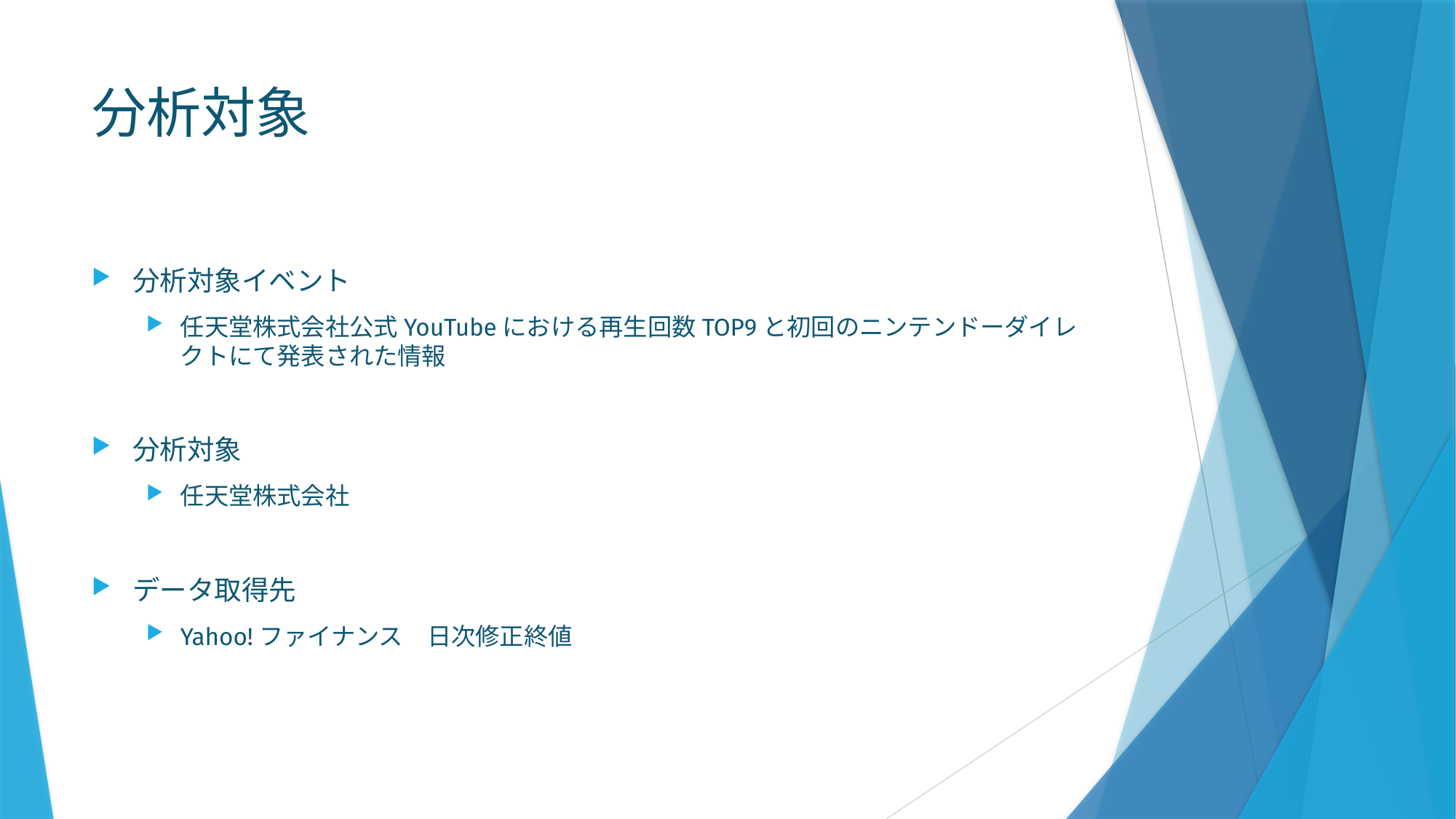

# 分析対象
分析対象イベント
任天堂株式会社公式YouTubeにおける再生回数TOP9と初回のニンテンドーダイレクトにて発表された情報

分析対象
任天堂株式会社

データ取得先
Yahoo!ファイナンス　日次修正終値